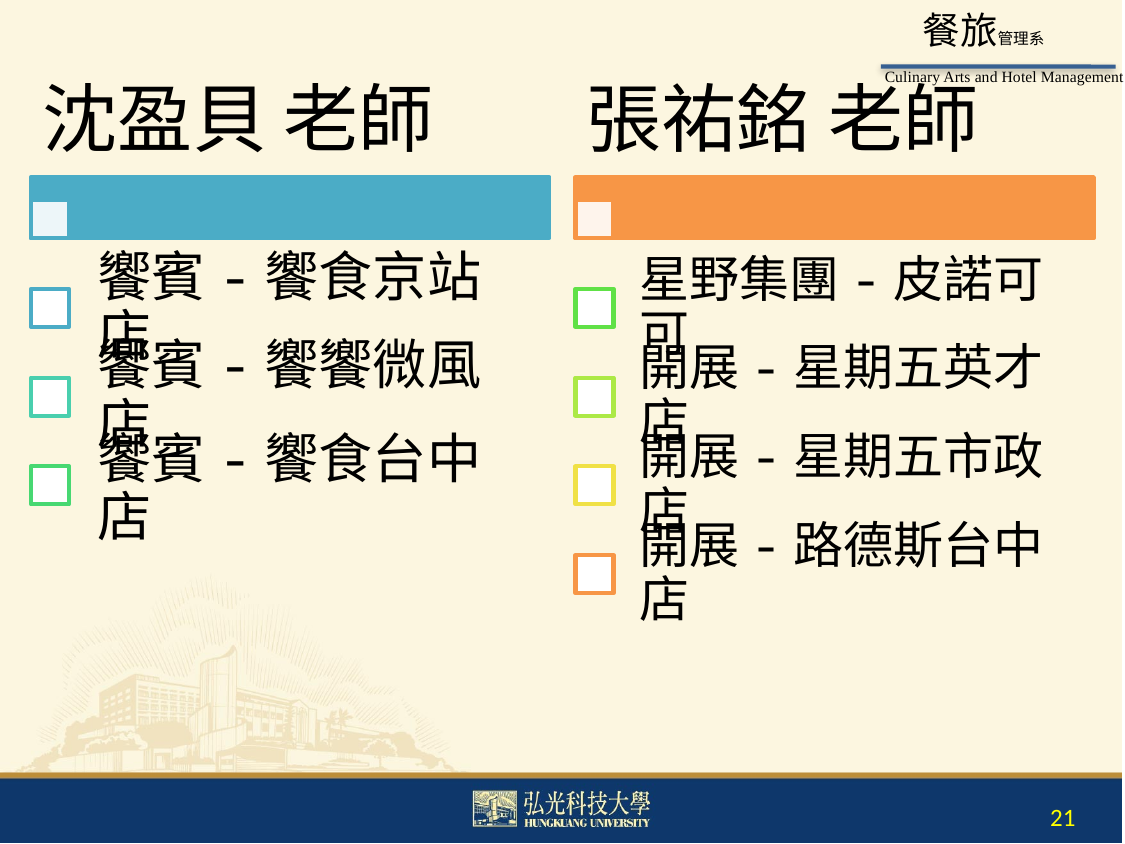

沈盈貝 老師
饗賓-饗食京站店
饗賓-饗饗微風店
饗賓-饗食台中店
張祐銘 老師
星野集團-皮諾可可
開展-星期五英才店
開展-星期五市政店
開展-路德斯台中店
21